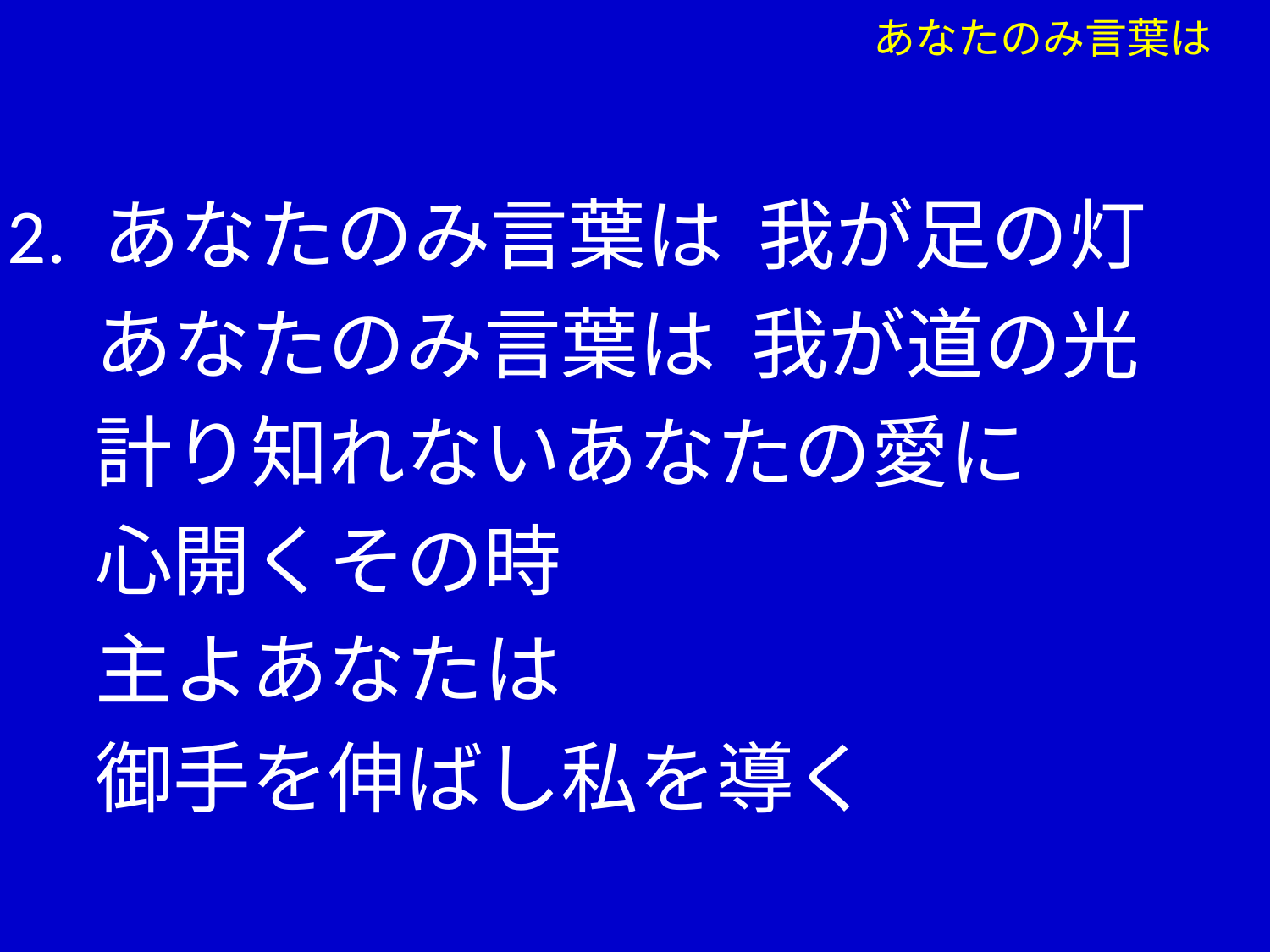

# あなたのみ言葉は

2. あなたのみ言葉は  我が足の灯
    あなたのみ言葉は  我が道の光
    計り知れないあなたの愛に
    心開くその時
    主よあなたは
    御手を伸ばし私を導く